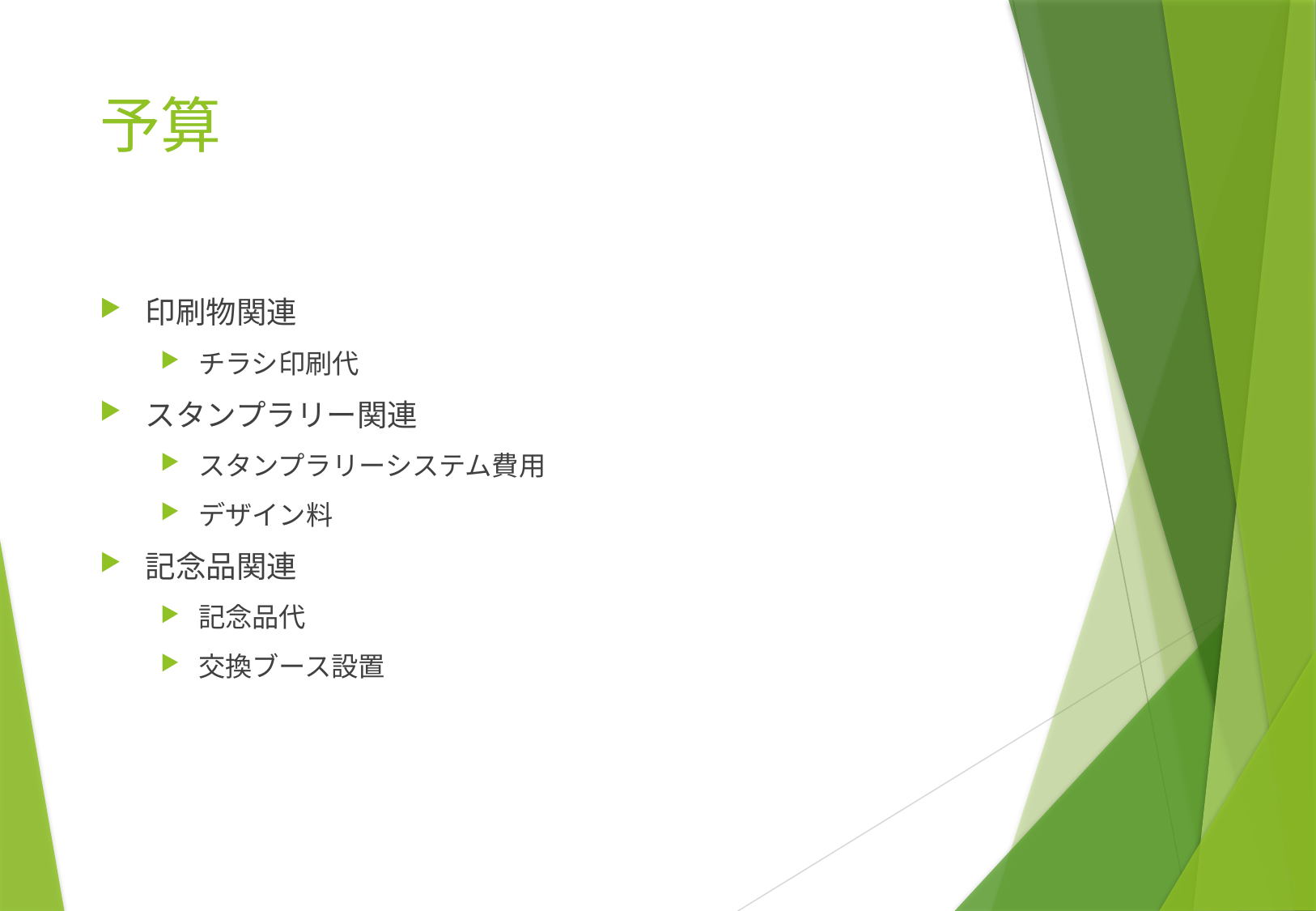

# 予算
印刷物関連
チラシ印刷代
スタンプラリー関連
スタンプラリーシステム費用
デザイン料
記念品関連
記念品代
交換ブース設置